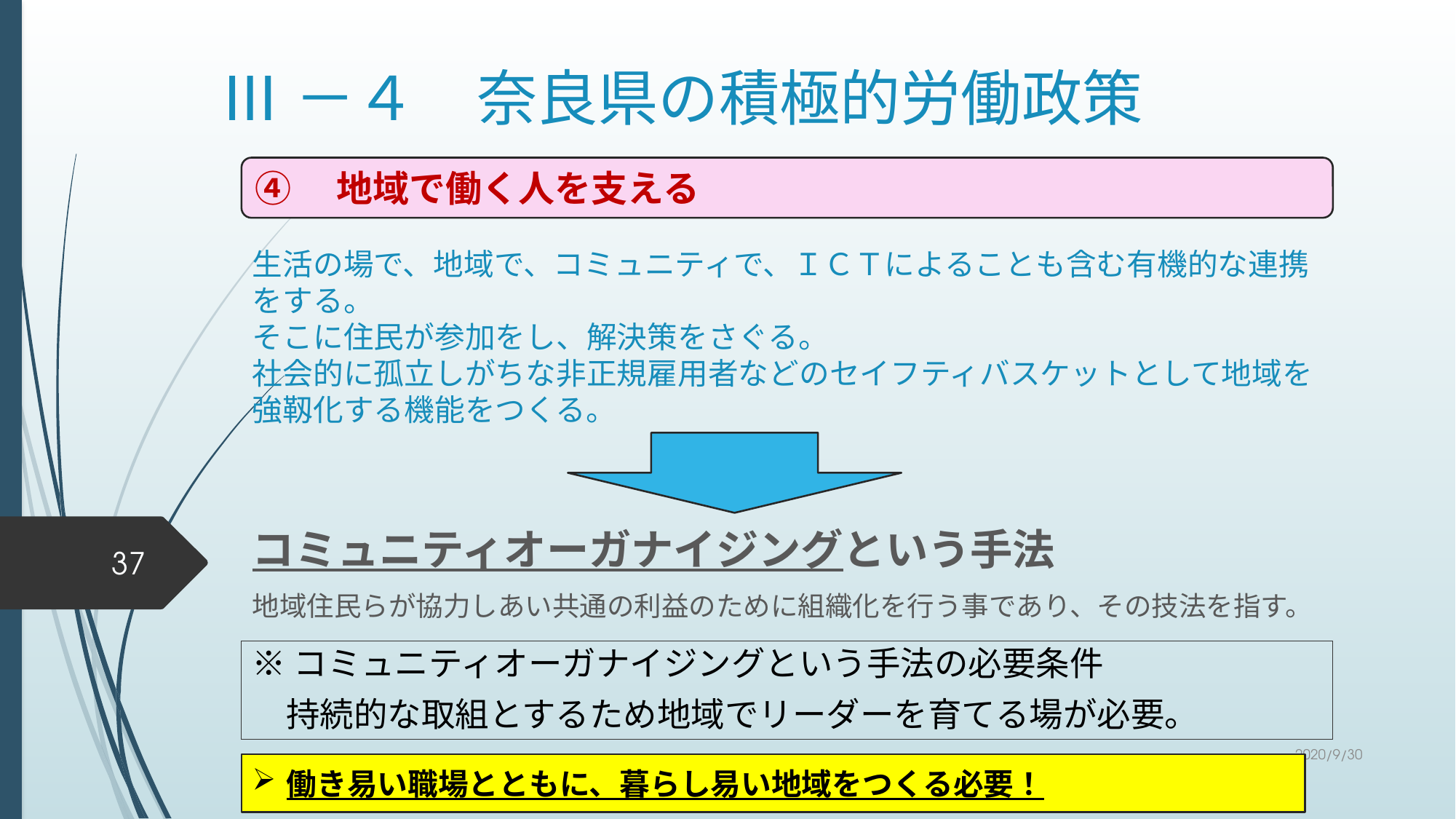

Ⅲ－４　奈良県の積極的労働政策
④　地域で働く人を支える
# 生活の場で、地域で、コミュニティで、ＩＣＴによることも含む有機的な連携をする。 そこに住民が参加をし、解決策をさぐる。 社会的に孤立しがちな非正規雇用者などのセイフティバスケットとして地域を強靱化する機能をつくる。

コミュニティオーガナイジングという手法
地域住民らが協力しあい共通の利益のために組織化を行う事であり、その技法を指す。

37
※コミュニティオーガナイジングという手法の必要条件
　持続的な取組とするため地域でリーダーを育てる場が必要。
2020/9/30
働き易い職場とともに、暮らし易い地域をつくる必要！